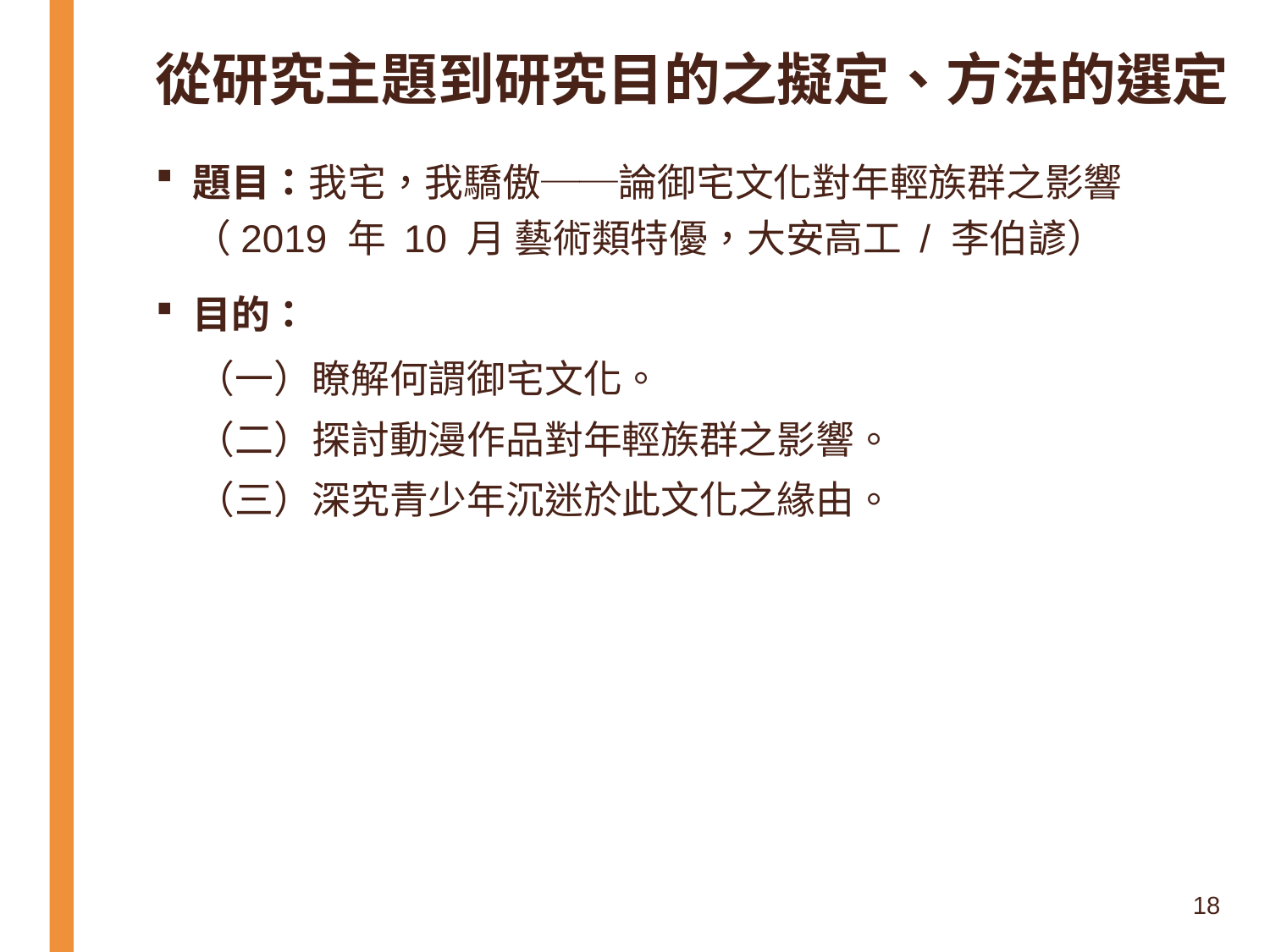

# 從研究主題到研究目的之擬定、方法的選定
題目：我宅，我驕傲──論御宅文化對年輕族群之影響（2019 年 10 月 藝術類特優，大安高工 / 李伯諺）
目的：
（一）瞭解何謂御宅文化。
（二）探討動漫作品對年輕族群之影響。
（三）深究青少年沉迷於此文化之緣由。

18